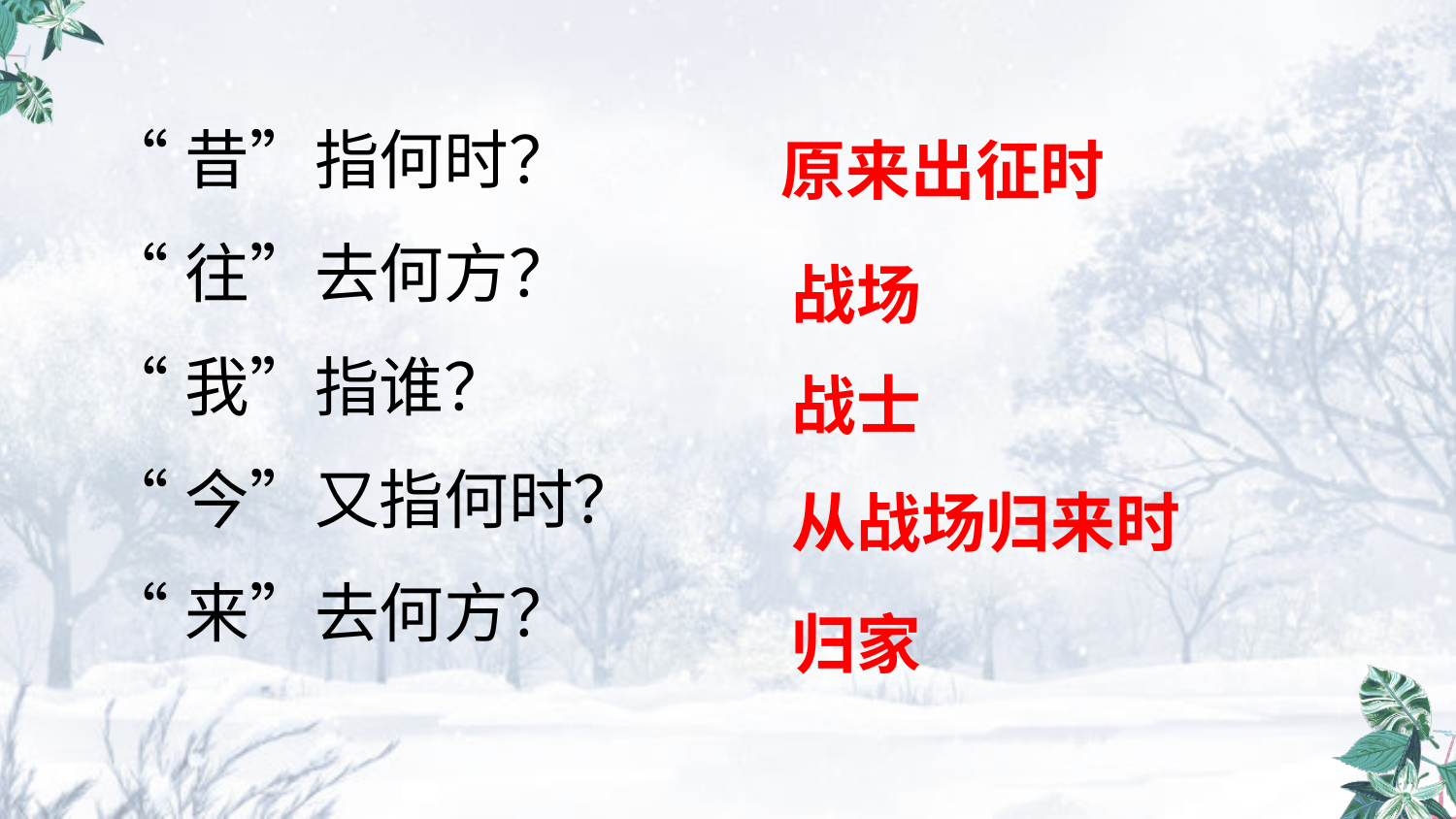

“昔”指何时？
“往”去何方？
“我”指谁？
“今”又指何时？
“来”去何方？
原来出征时
战场
战士
从战场归来时
归家